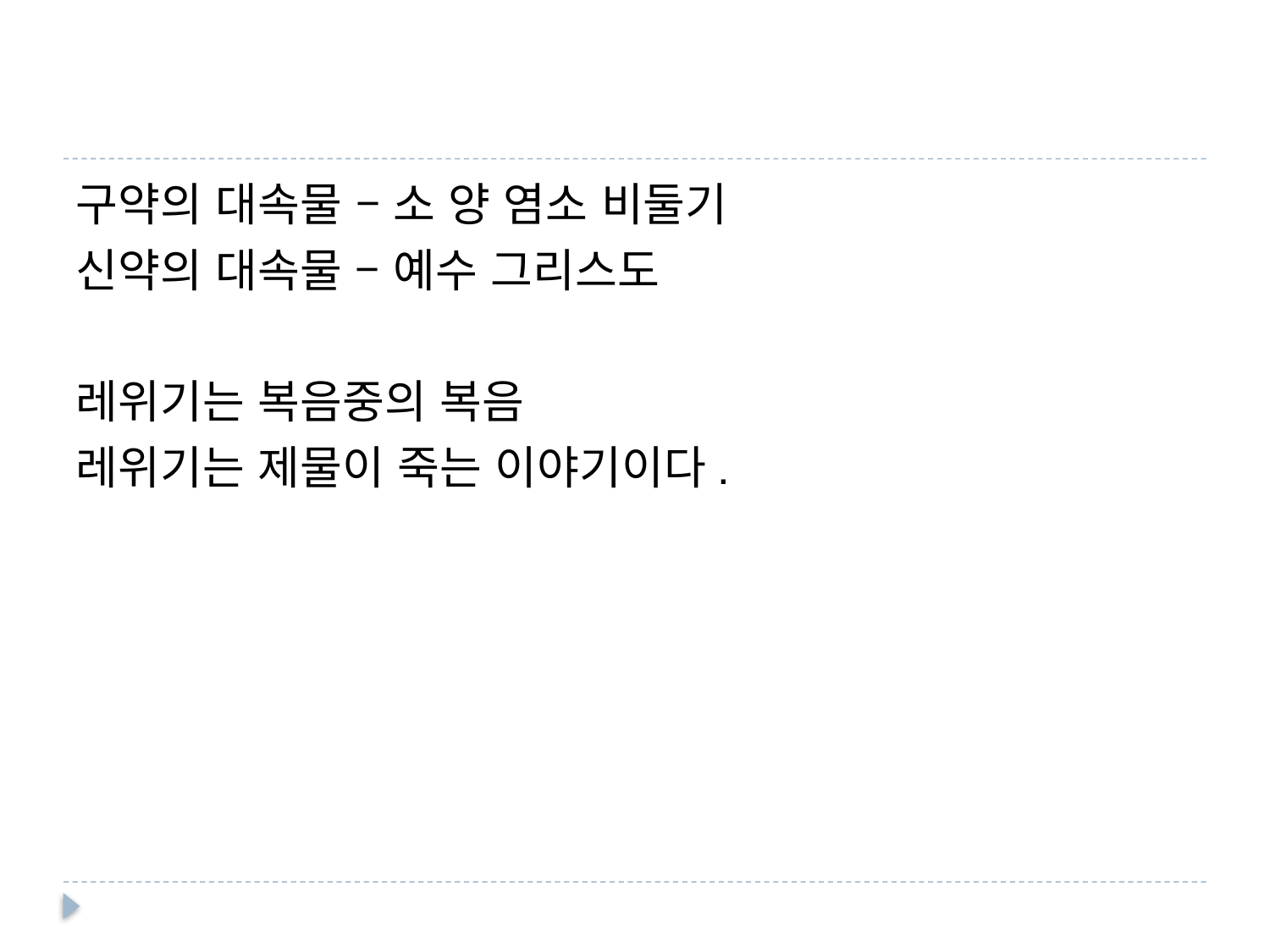

#
구약의 대속물 – 소 양 염소 비둘기
신약의 대속물 – 예수 그리스도

레위기는 복음중의 복음
레위기는 제물이 죽는 이야기이다.